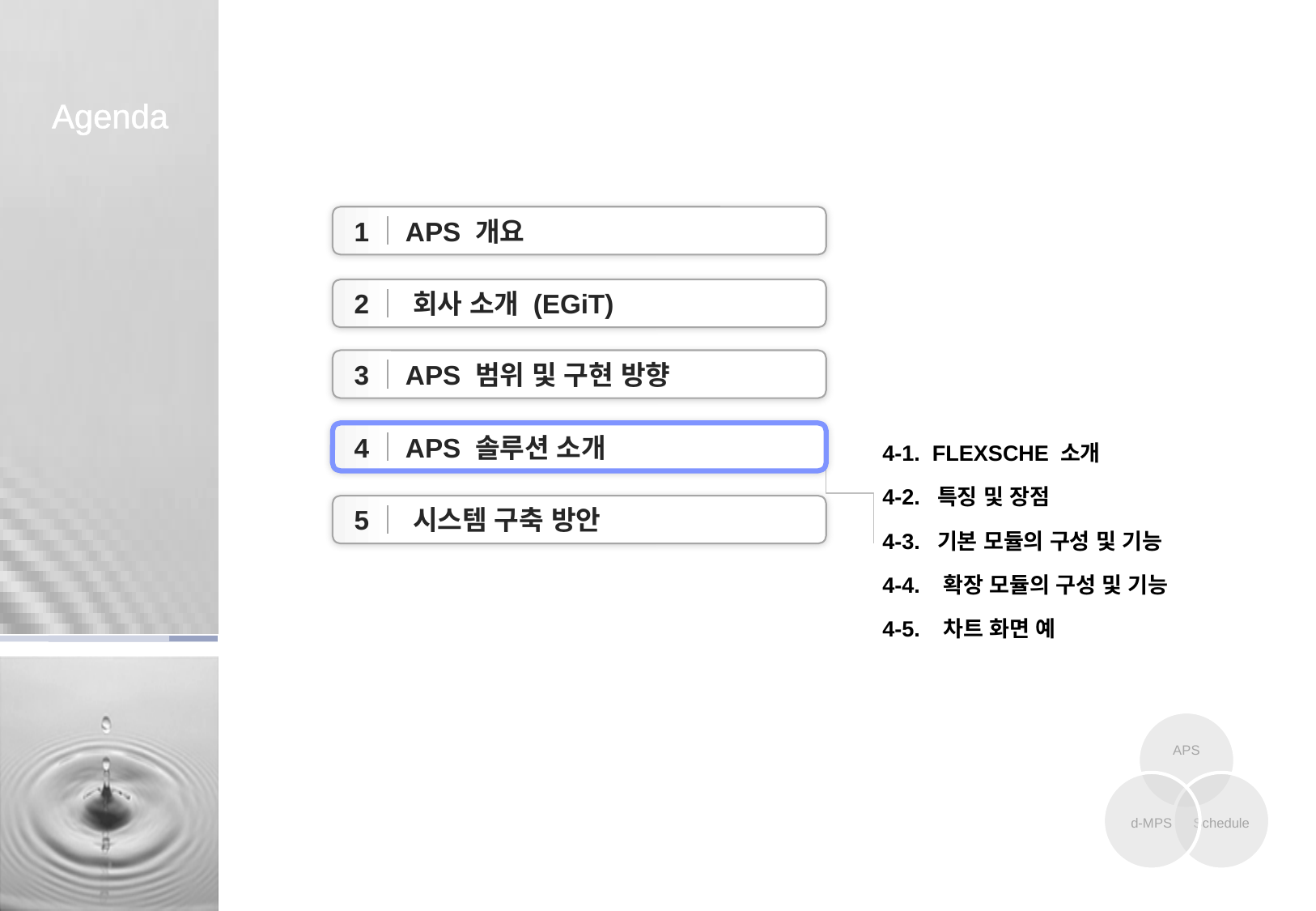

1     APS 개요
 2     회사 소개 (EGiT)
 3     APS 범위 및 구현 방향

       4-1.  FLEXSCHE 소개
       4-2.  특징 및 장점
       4-3.  기본 모듈의 구성 및 기능
       4-4.   확장 모듈의 구성 및 기능
       4-5.   차트 화면 예
 4     APS 솔루션 소개
 5     시스템 구축 방안